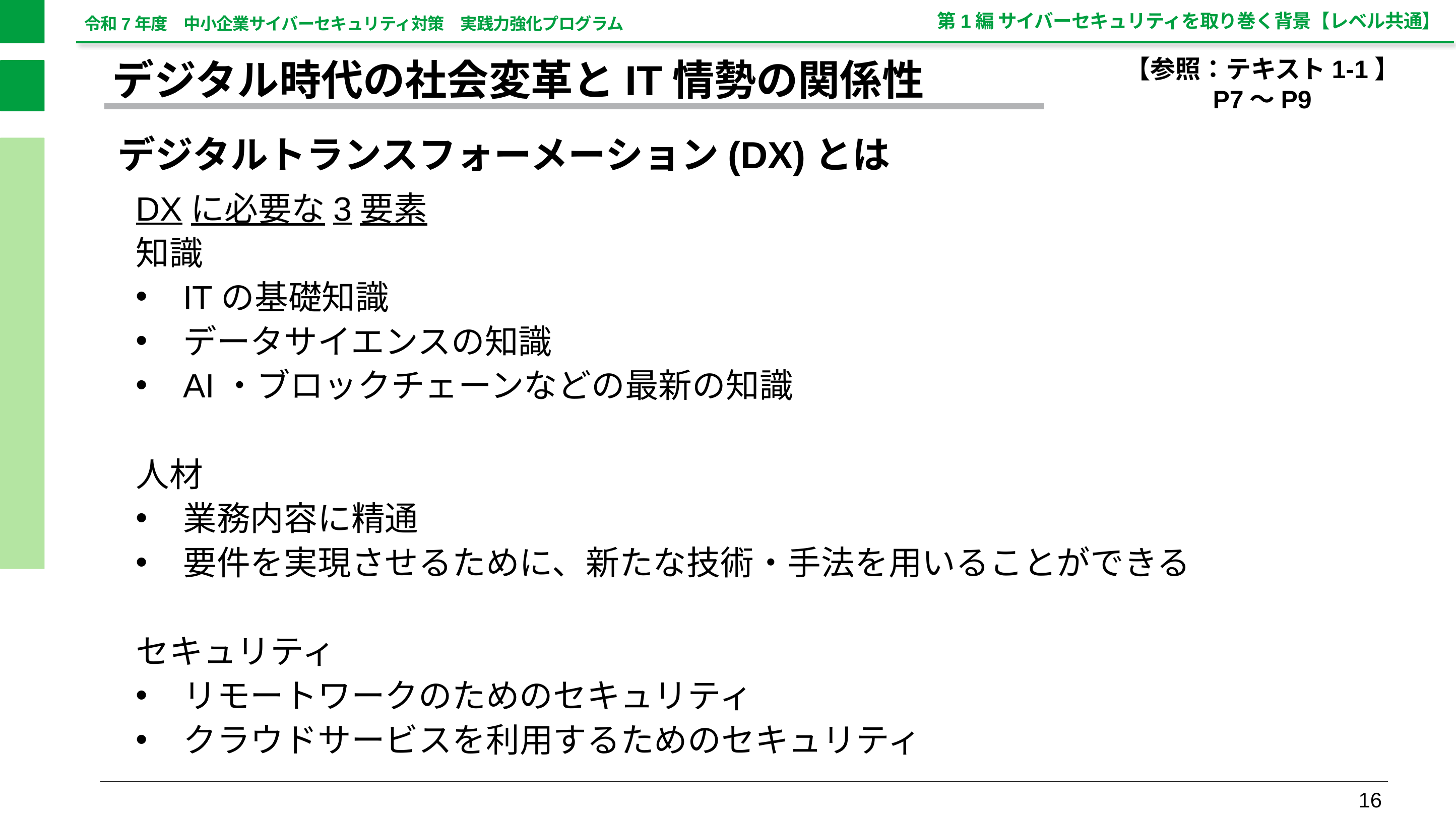

第1編 サイバーセキュリティを取り巻く背景【レベル共通】
【参照：テキスト1-1】
P7～P9
デジタル時代の社会変革とIT情勢の関係性
デジタルトランスフォーメーション(DX)とは
DXに必要な3要素
知識
ITの基礎知識
データサイエンスの知識
AI・ブロックチェーンなどの最新の知識

人材
業務内容に精通
要件を実現させるために、新たな技術・手法を用いることができる

セキュリティ
リモートワークのためのセキュリティ
クラウドサービスを利用するためのセキュリティ